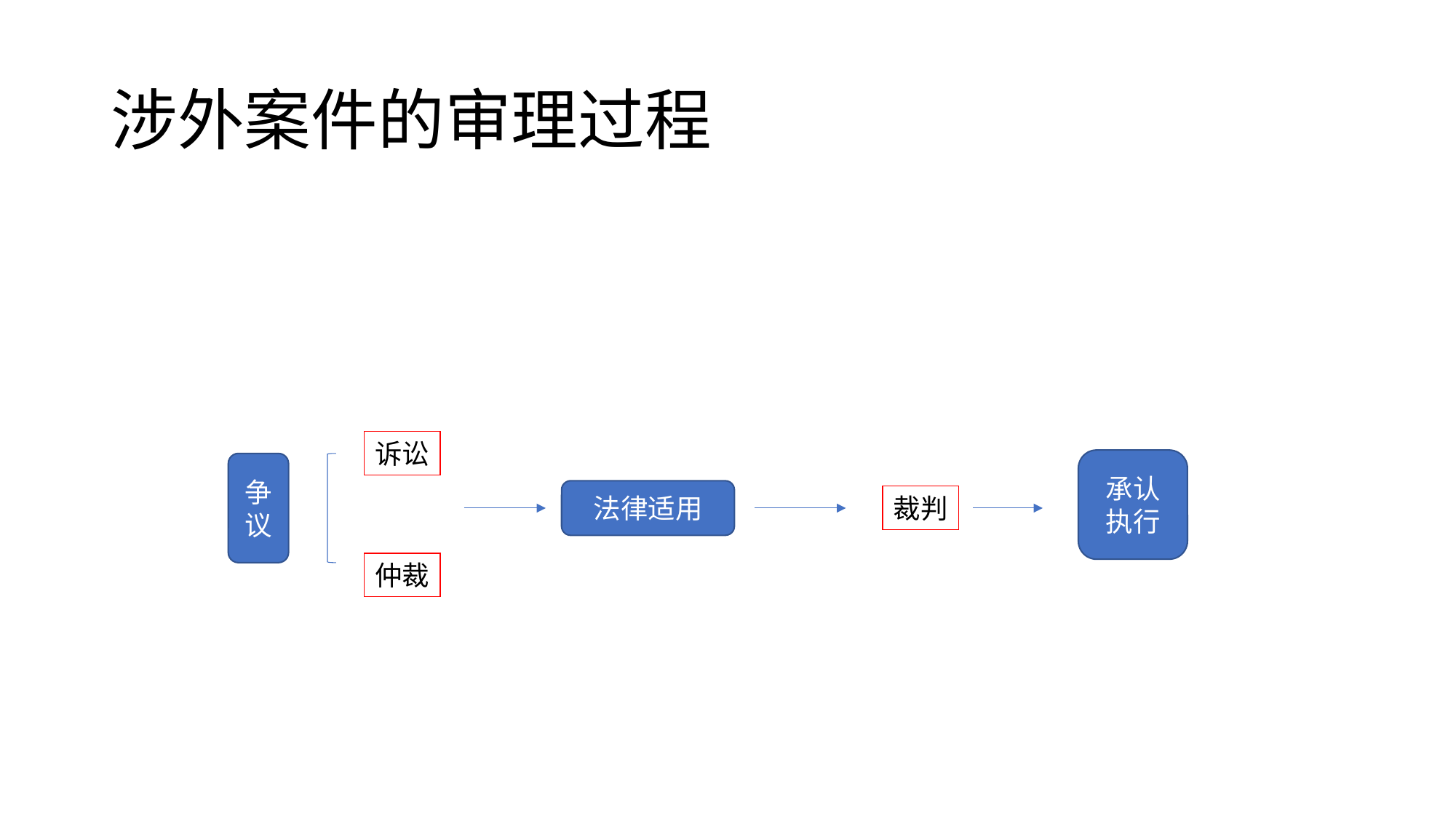

# 涉外案件的审理过程

诉讼
承认执行
争议

法律适用
裁判
仲裁